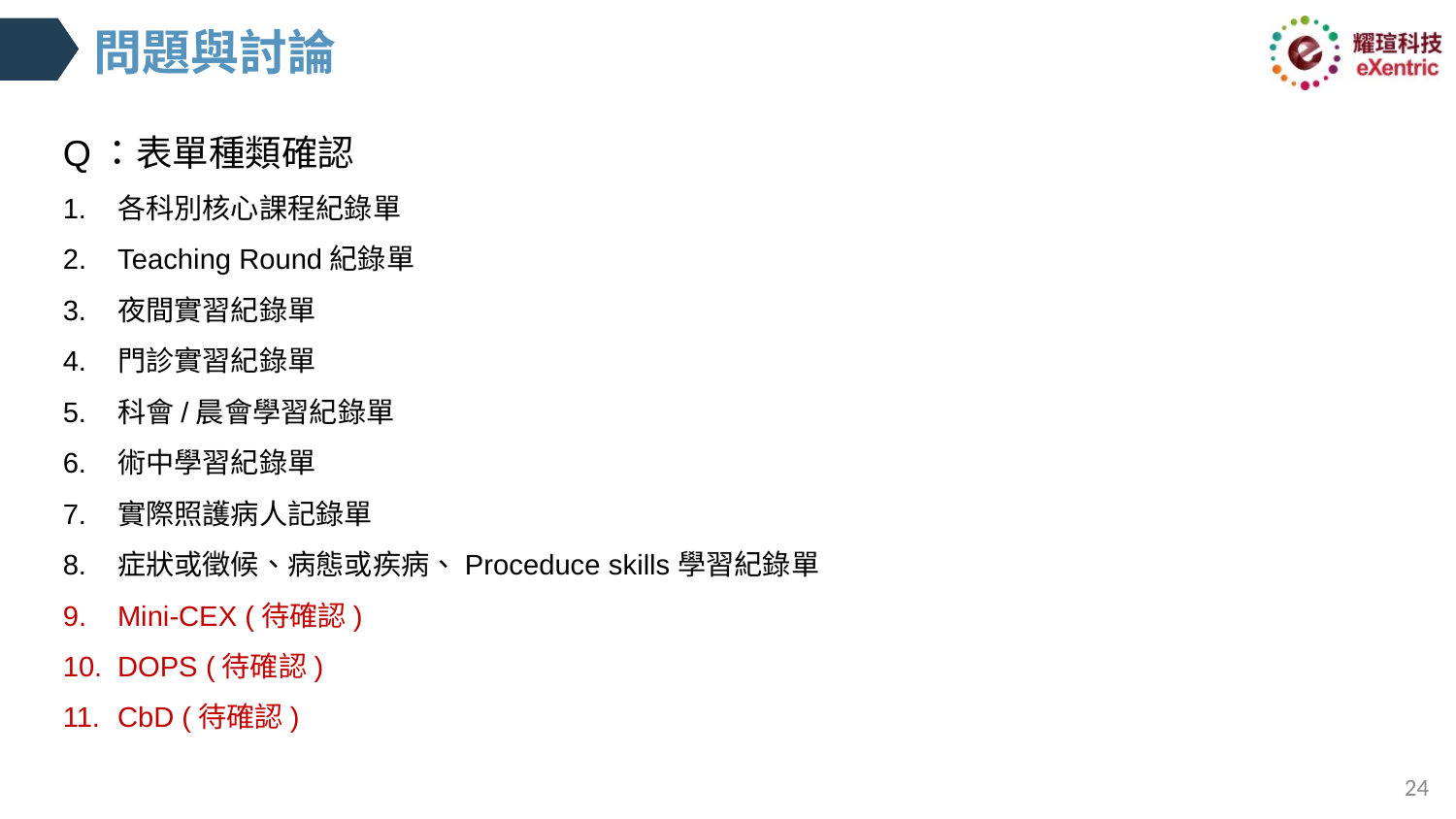

# 問題與討論
Q：表單種類確認
各科別核心課程紀錄單
Teaching Round紀錄單
夜間實習紀錄單
門診實習紀錄單
科會/晨會學習紀錄單
術中學習紀錄單
實際照護病人記錄單
症狀或徵候、病態或疾病、Proceduce skills學習紀錄單
Mini-CEX (待確認)
DOPS (待確認)
CbD (待確認)
24